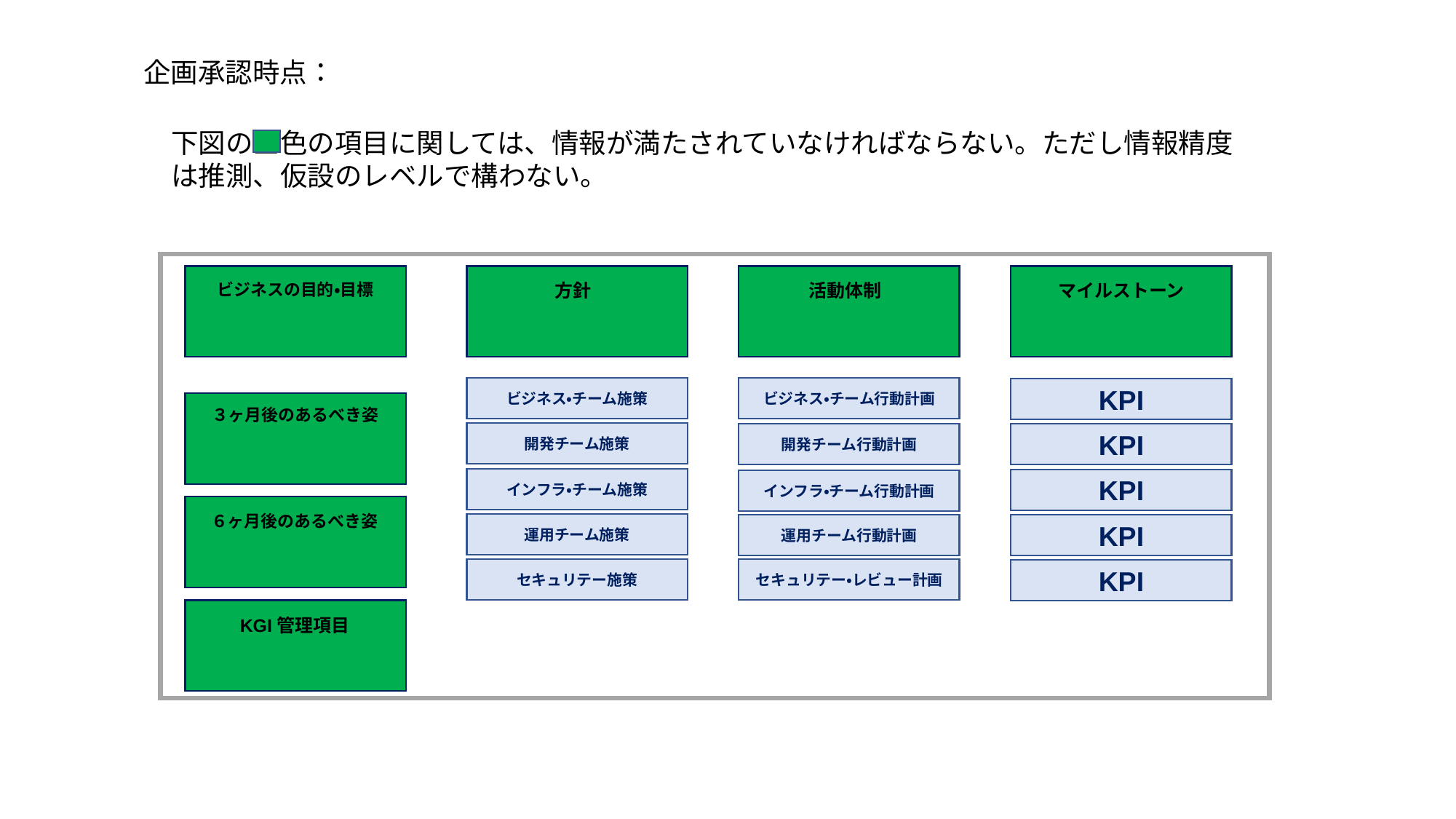

企画承認時点：
下図の□色の項目に関しては、情報が満たされていなければならない。ただし情報精度は推測、仮設のレベルで構わない。

ビジネス・チーム施策
ビジネス・チーム行動計画
KPI

開発チーム施策
開発チーム行動計画
KPI
インフラ・チーム施策
KPI
インフラ・チーム行動計画

運用チーム施策
運用チーム行動計画
KPI
セキュリテー施策
セキュリテー・レビュー計画
KPI

ビジネスの目的・目標
活動体制
マイルストーン
方針
３ヶ月後のあるべき姿
６ヶ月後のあるべき姿
KGI管理項目